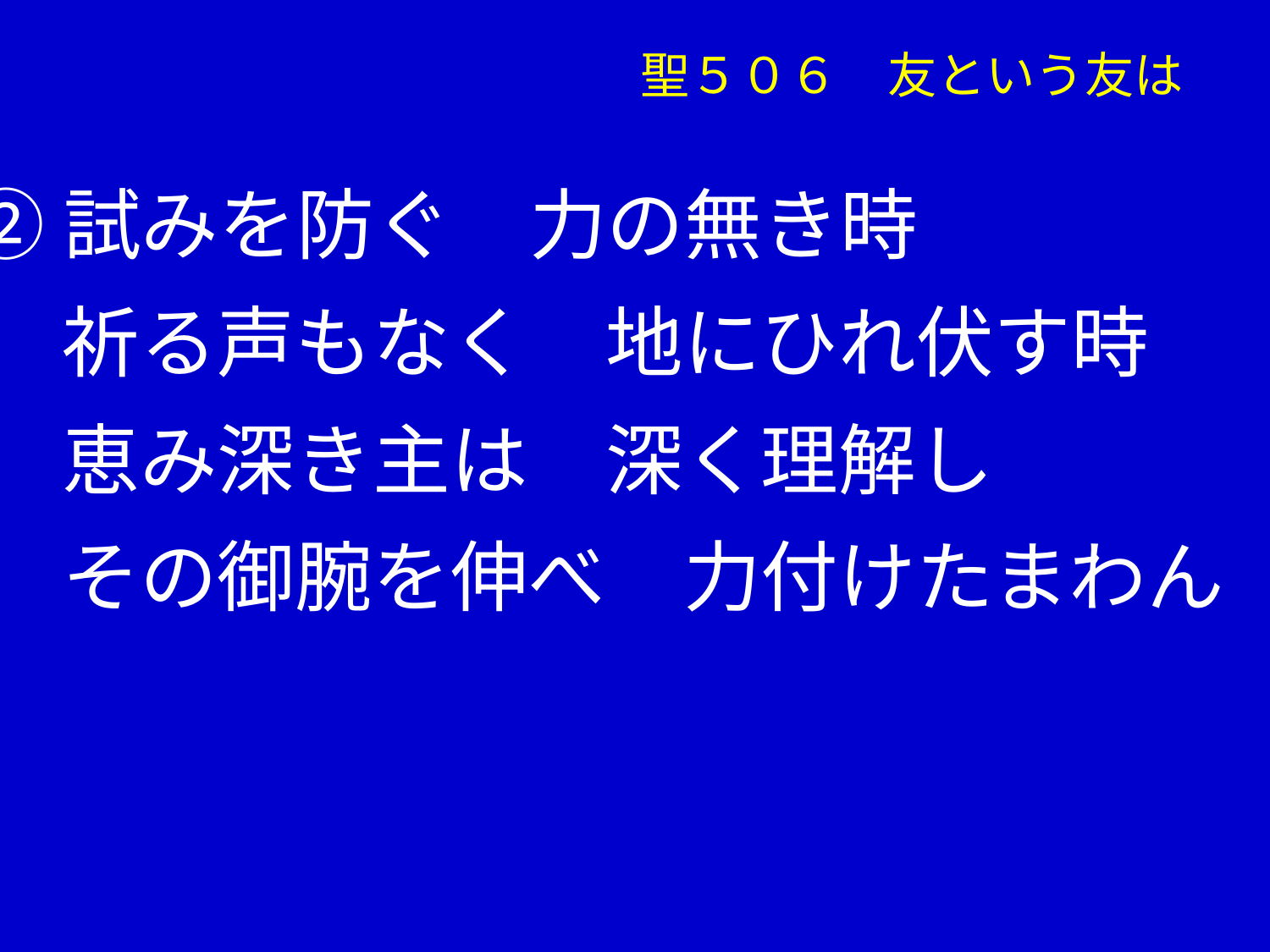

聖５０６　友という友は
②試みを防ぐ　力の無き時
　 祈る声もなく　地にひれ伏す時
　 恵み深き主は　深く理解し
　 その御腕を伸べ　力付けたまわん